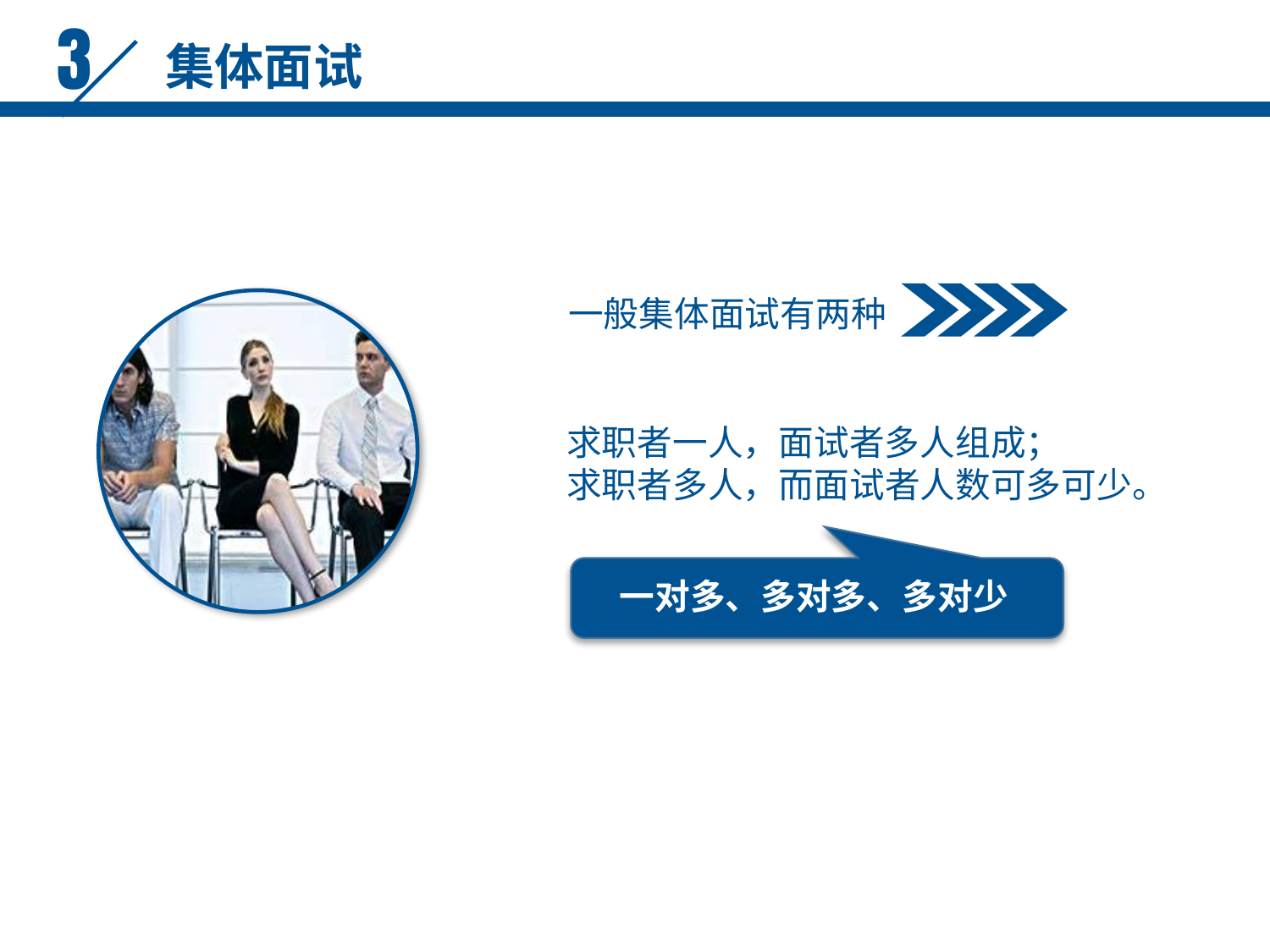

3
集体面试

一般集体面试有两种

求职者一人，面试者多人组成；
求职者多人，而面试者人数可多可少。

一对多、多对多、多对少